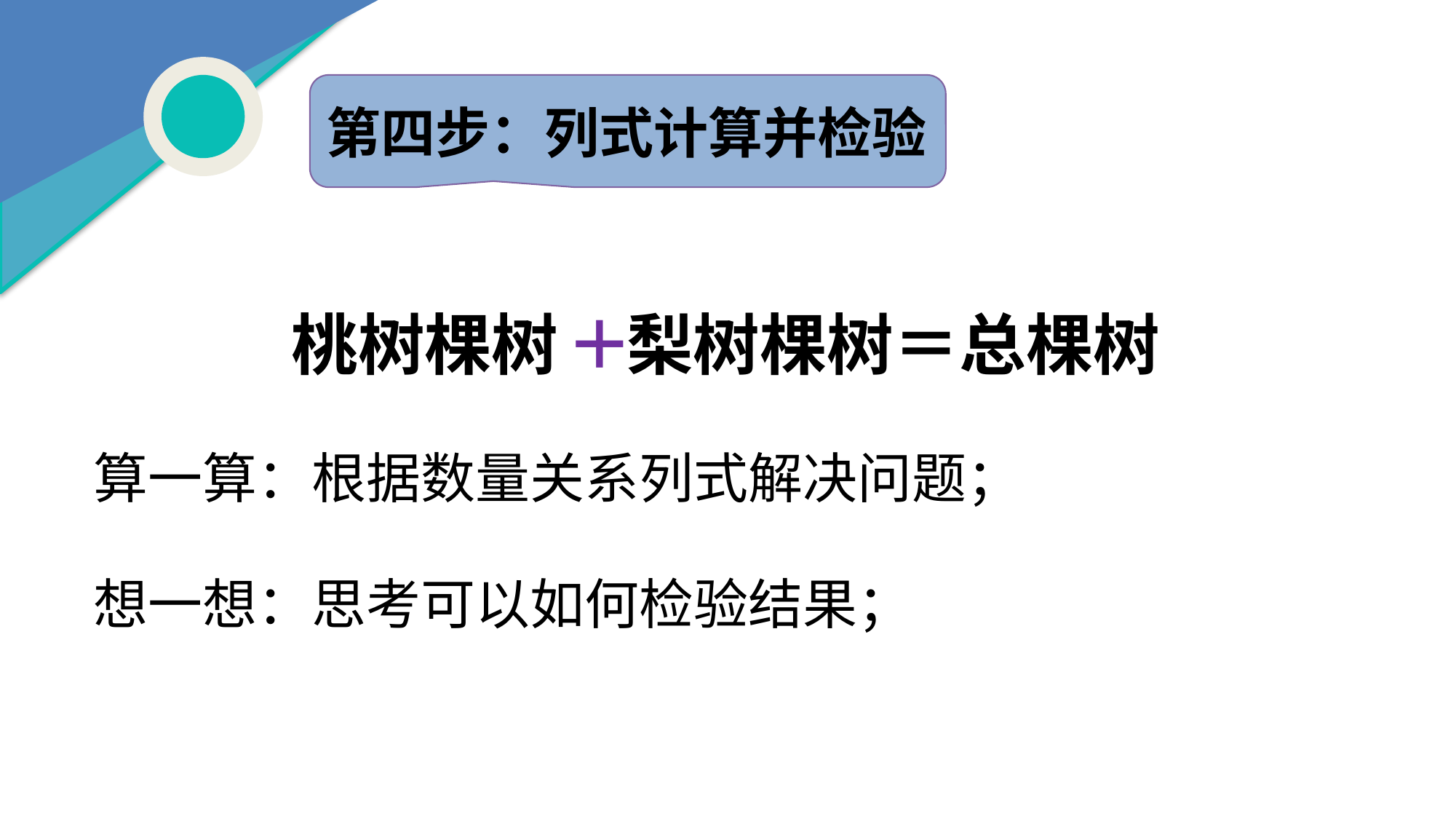

第四步：列式计算并检验
桃树棵树
＋
梨树棵树
＝总棵树
算一算：根据数量关系列式解决问题；
想一想：思考可以如何检验结果；